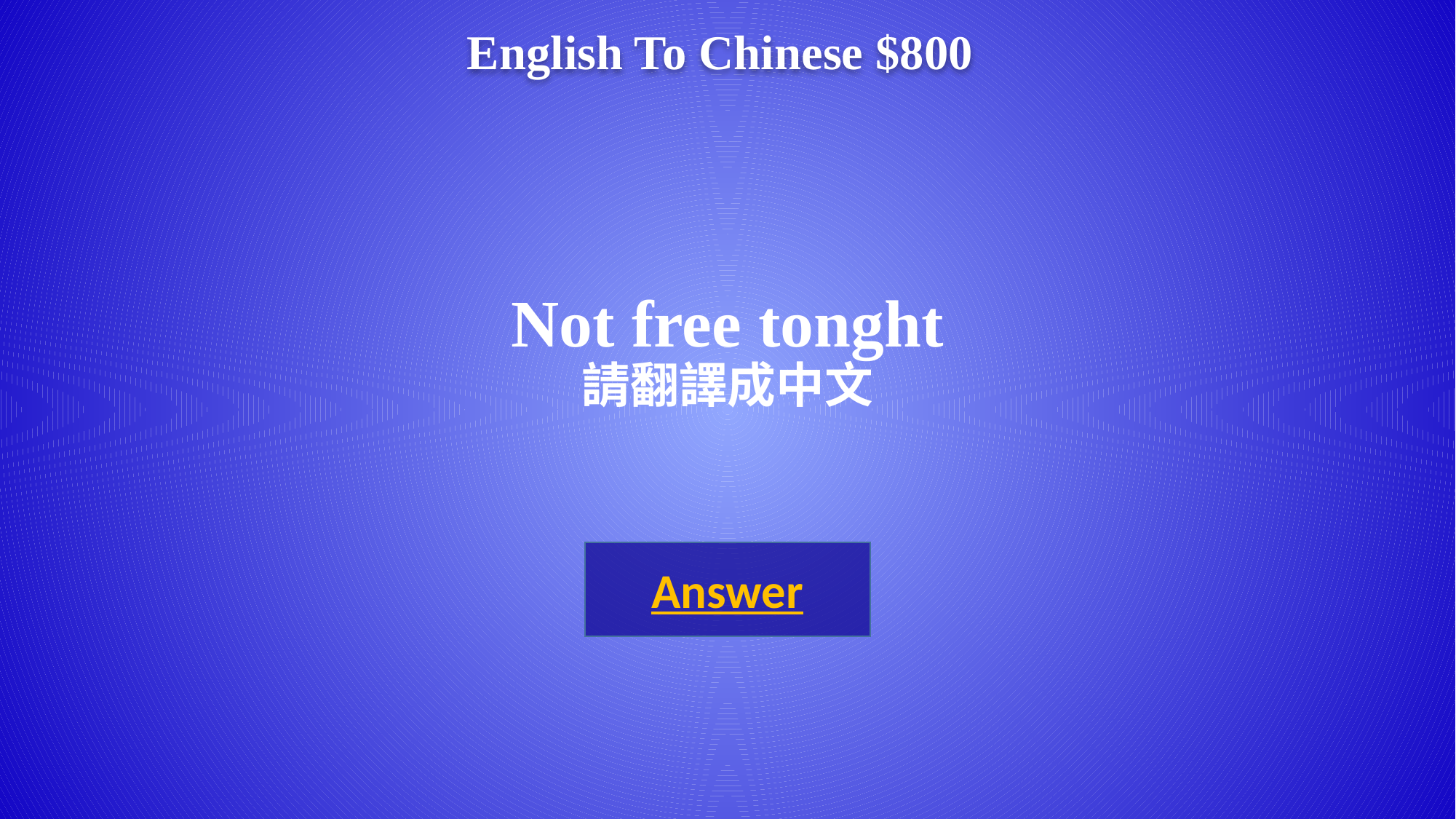

English To Chinese $800

# Not free tonght 請翻譯成中文